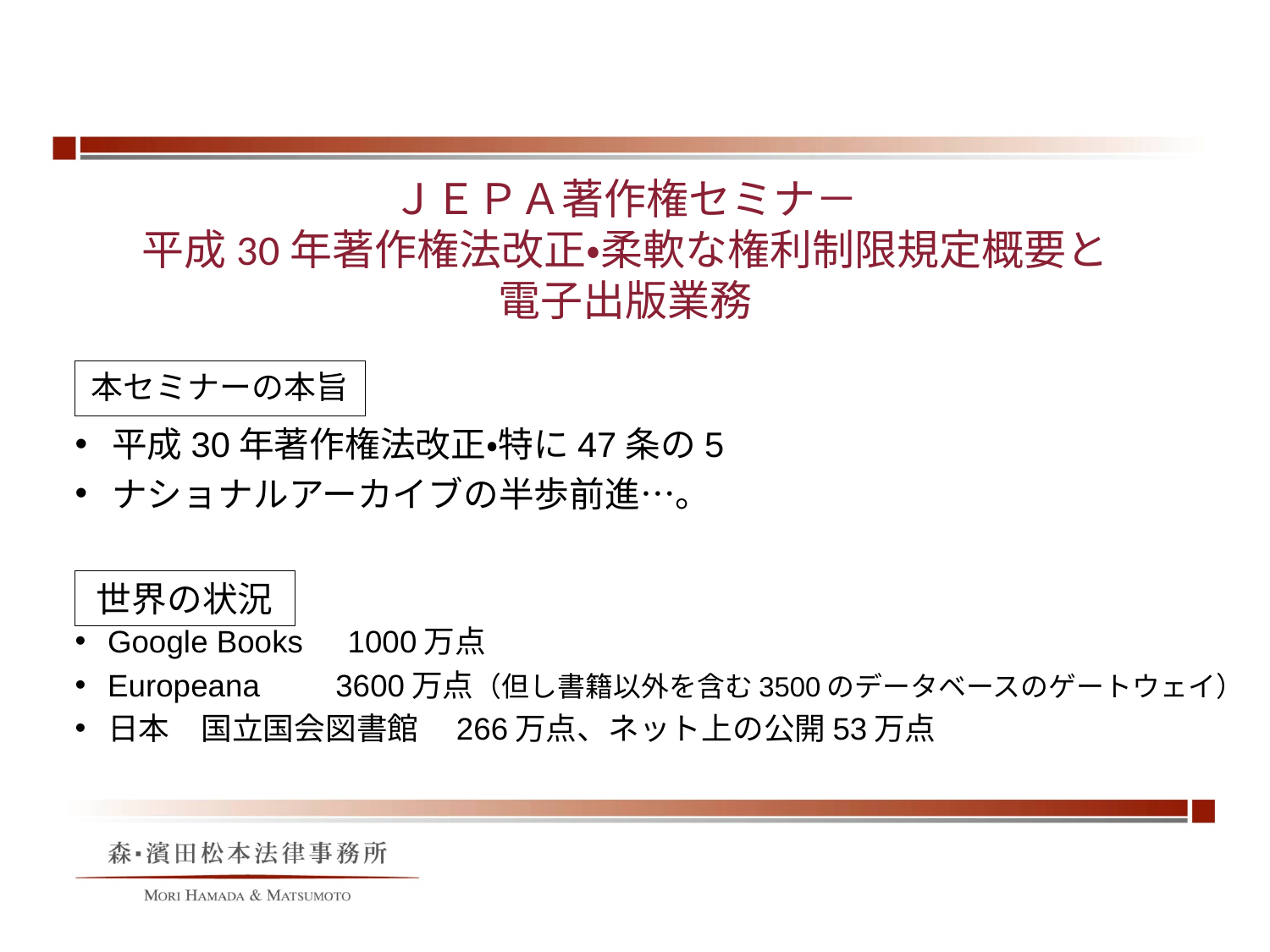

# ＪＥＰＡ著作権セミナ－ 平成30年著作権法改正・柔軟な権利制限規定概要と 電子出版業務
本セミナーの本旨
平成30年著作権法改正・特に47条の5
ナショナルアーカイブの半歩前進…。
世界の状況
Google Books　1000万点
Europeana　　3600万点（但し書籍以外を含む3500のデータベースのゲートウェイ）
日本　国立国会図書館　266万点、ネット上の公開53万点